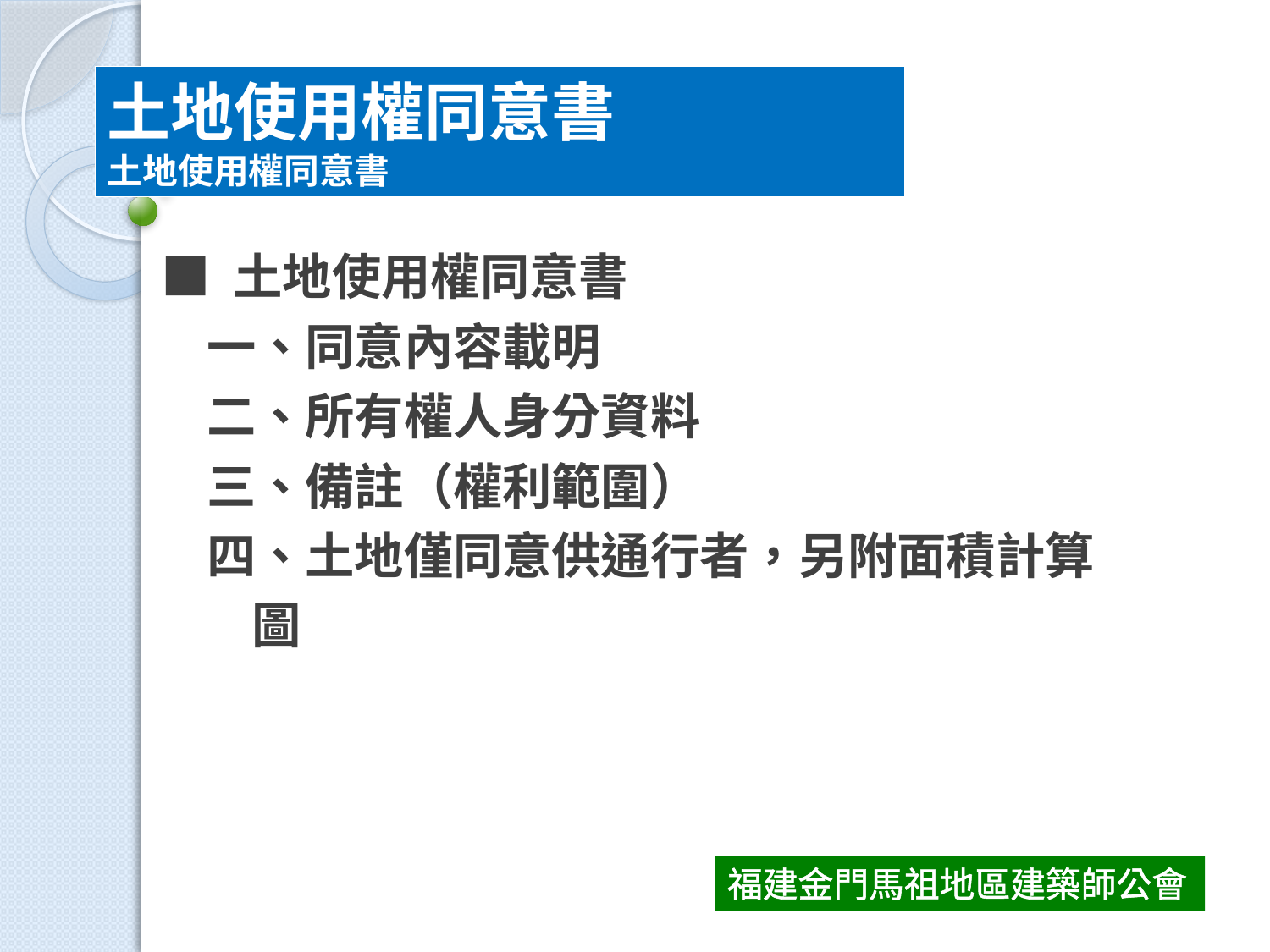

土地使用權同意書
土地使用權同意書
■ 土地使用權同意書
   一、同意內容載明
   二、所有權人身分資料
   三、備註（權利範圍）
   四、土地僅同意供通行者，另附面積計算
       圖
福建金門馬祖地區建築師公會